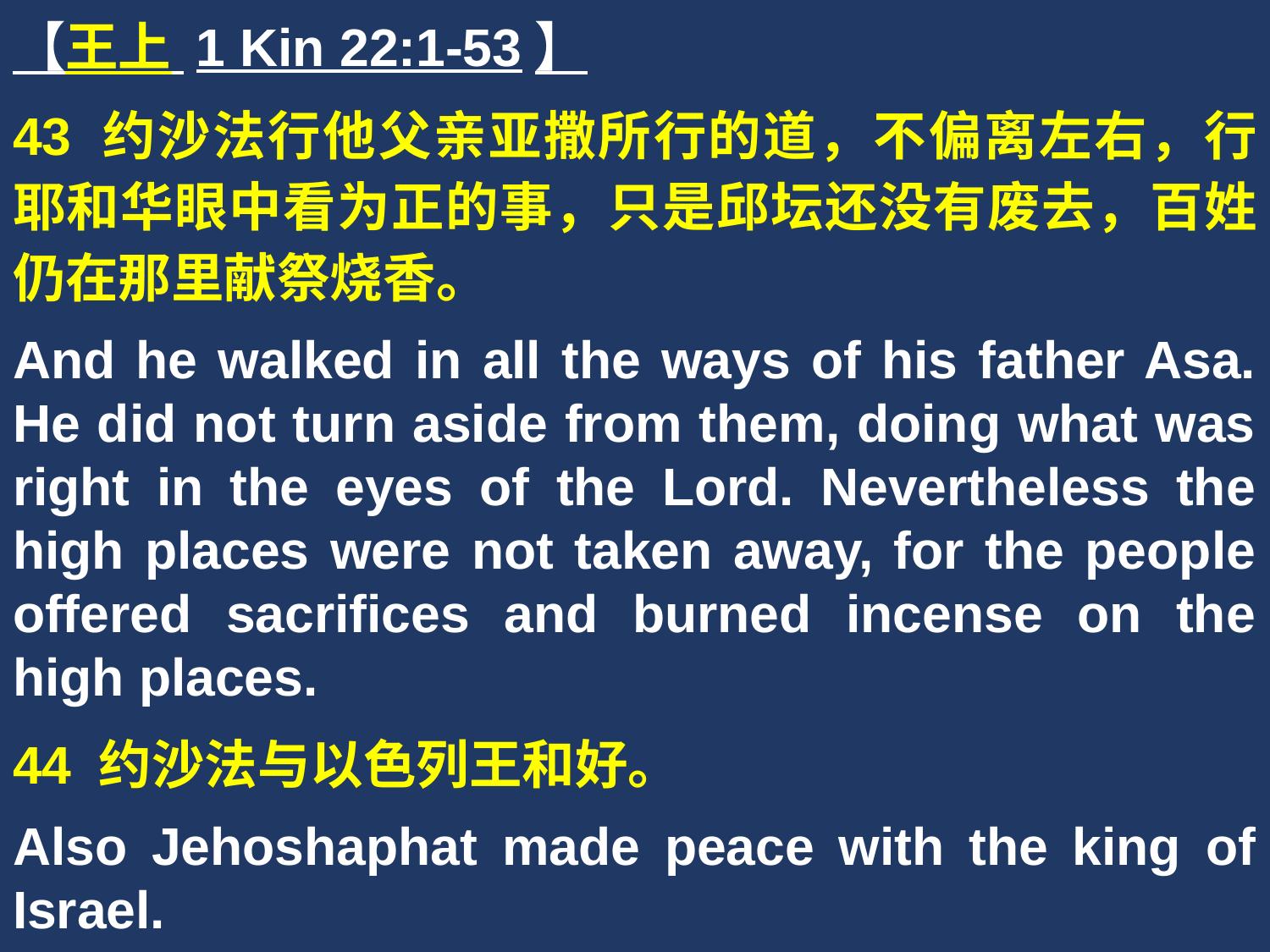

【王上 1 Kin 22:1-53】
43 约沙法行他父亲亚撒所行的道，不偏离左右，行耶和华眼中看为正的事，只是邱坛还没有废去，百姓仍在那里献祭烧香。
And he walked in all the ways of his father Asa. He did not turn aside from them, doing what was right in the eyes of the Lord. Nevertheless the high places were not taken away, for the people offered sacrifices and burned incense on the high places.
44 约沙法与以色列王和好。
Also Jehoshaphat made peace with the king of Israel.